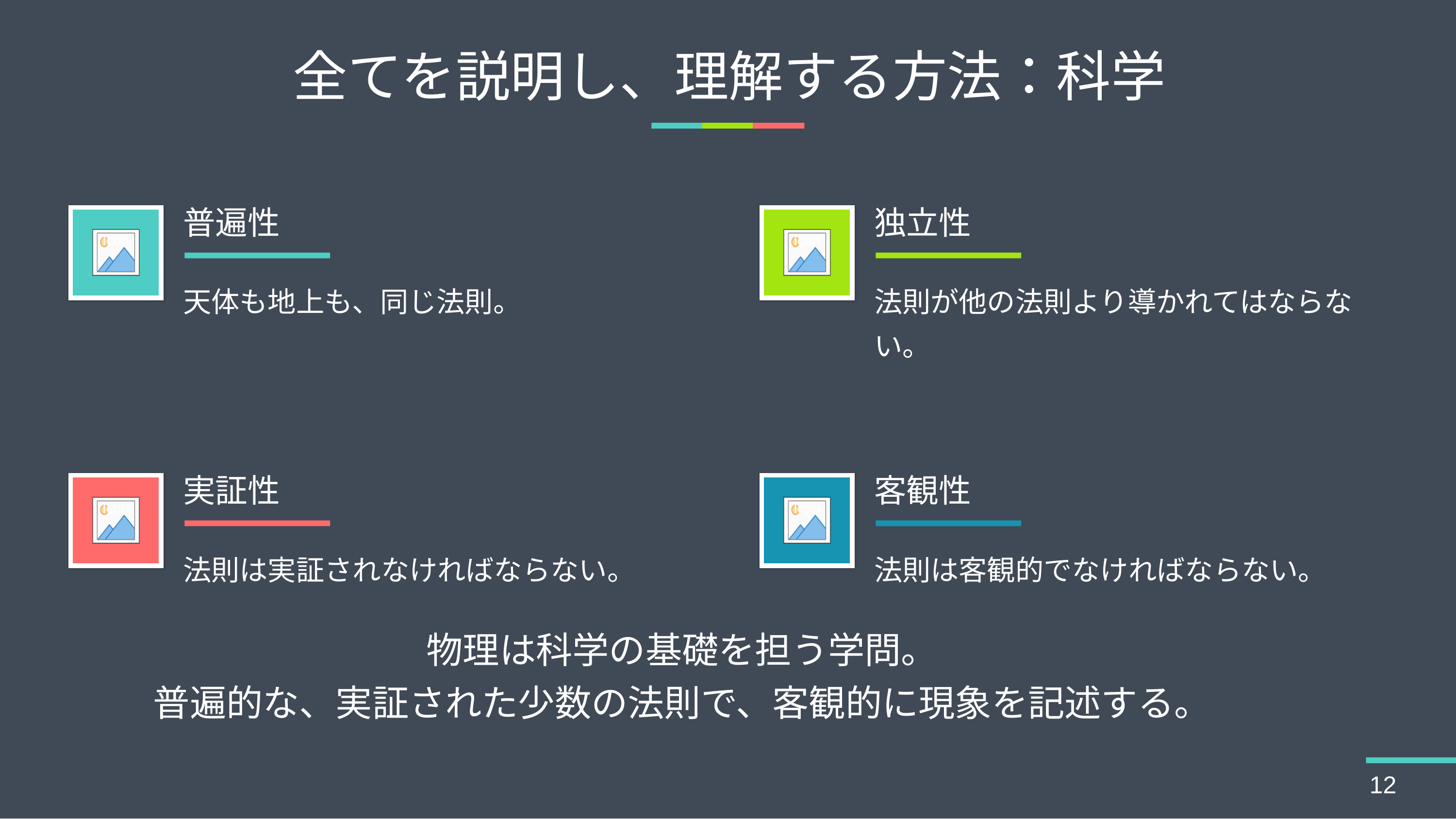

# 全てを説明し、理解する方法：科学
普遍性
独立性

天体も地上も、同じ法則。
法則が他の法則より導かれてはならない。
実証性
客観性

法則は実証されなければならない。
法則は客観的でなければならない。
物理は科学の基礎を担う学問。
普遍的な、実証された少数の法則で、客観的に現象を記述する。
12